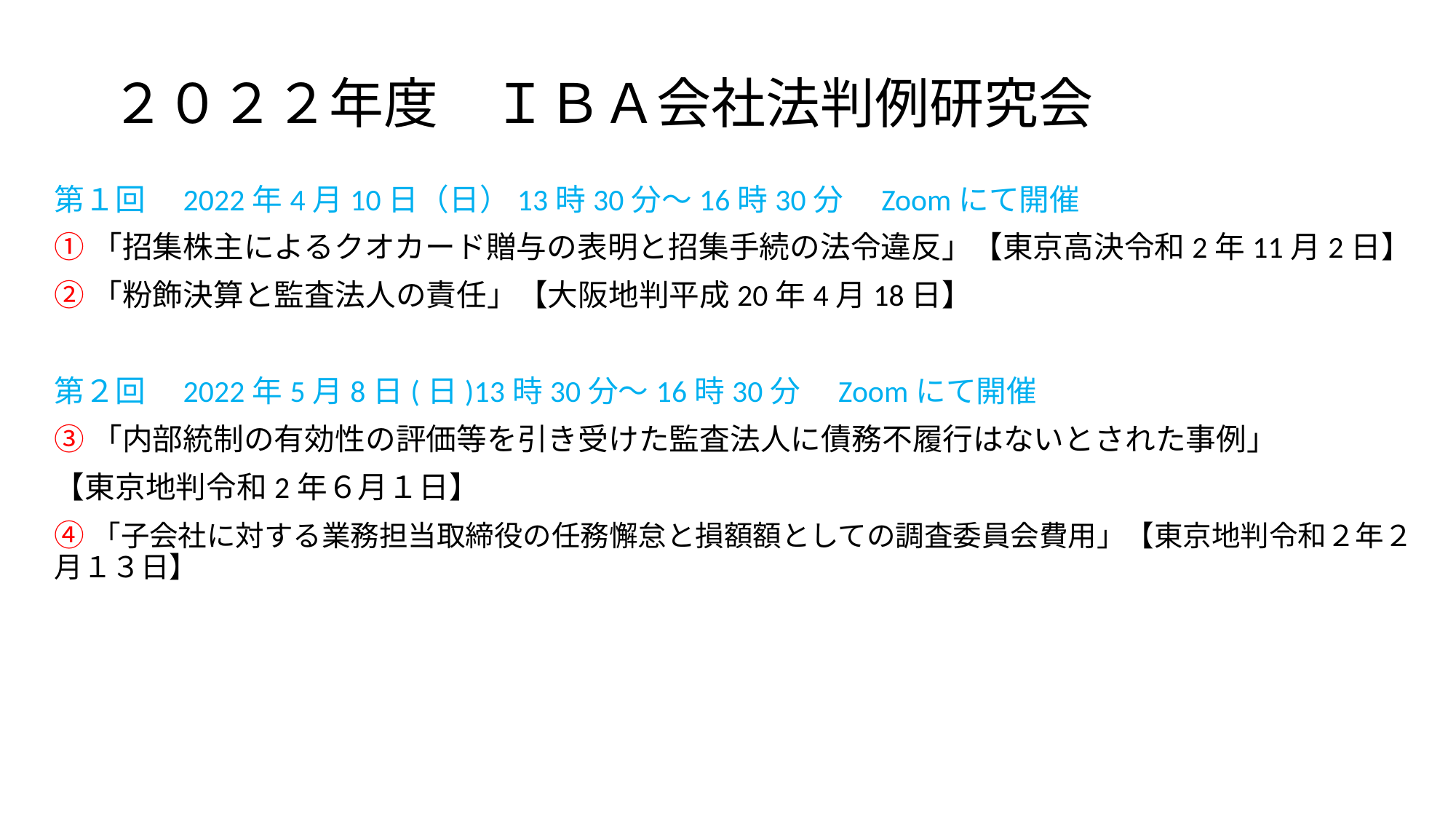

# ２０２２年度　ＩＢＡ会社法判例研究会
第１回　2022年4月10日（日）13時30分～16時30分　Zoomにて開催
①「招集株主によるクオカード贈与の表明と招集手続の法令違反」【東京高決令和2年11月2日】
②「粉飾決算と監査法人の責任」【大阪地判平成20年4月18日】

第２回　2022年5月8日(日)13時30分〜16時30分　Zoomにて開催
③「内部統制の有効性の評価等を引き受けた監査法人に債務不履行はないとされた事例」
【東京地判令和2年６月１日】
④「子会社に対する業務担当取締役の任務懈怠と損額額としての調査委員会費用」【東京地判令和２年２月１３日】